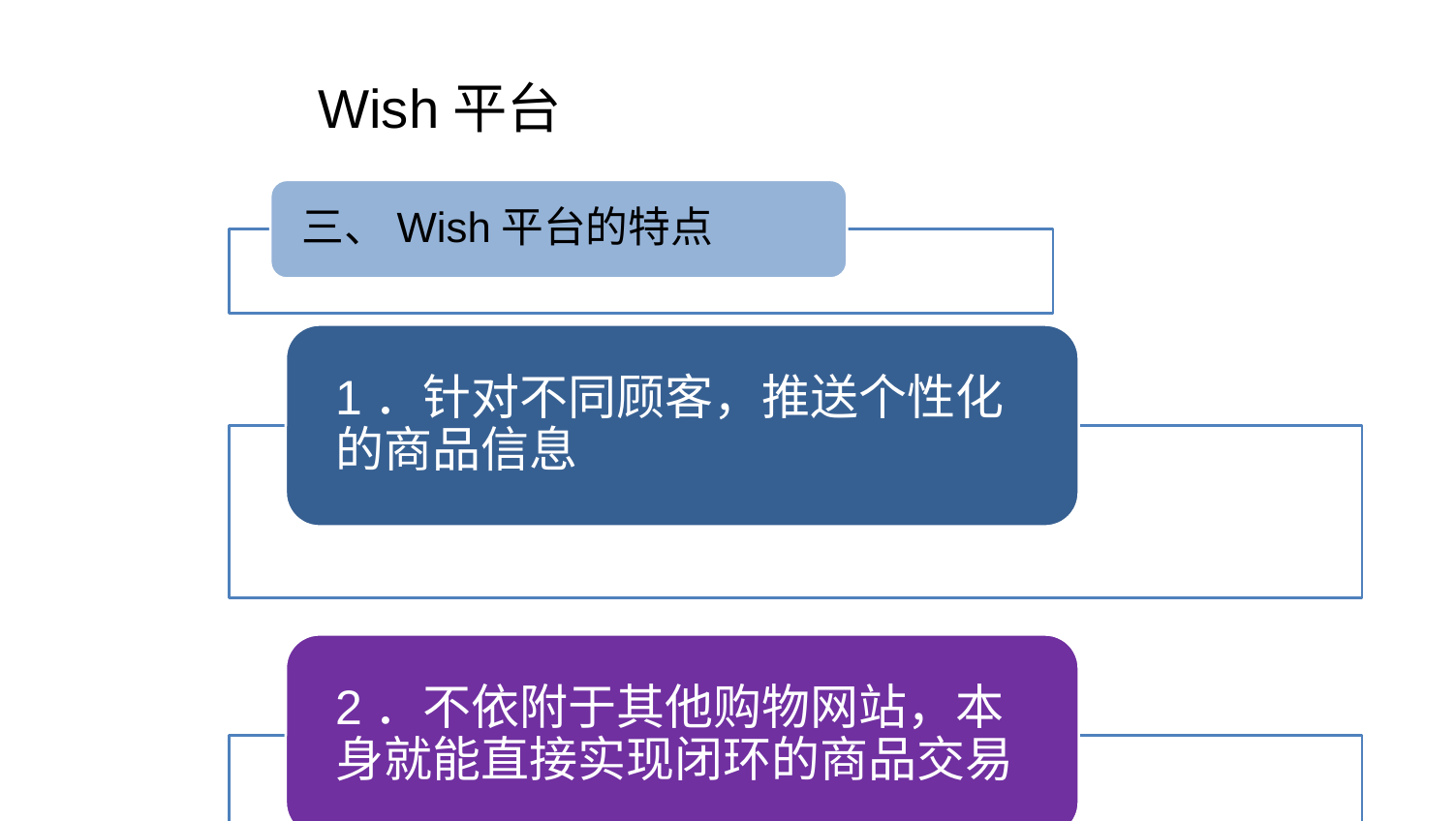

# Wish平台
三、Wish平台的特点
1．针对不同顾客，推送个性化的商品信息
2．不依附于其他购物网站，本身就能直接实现闭环的商品交易